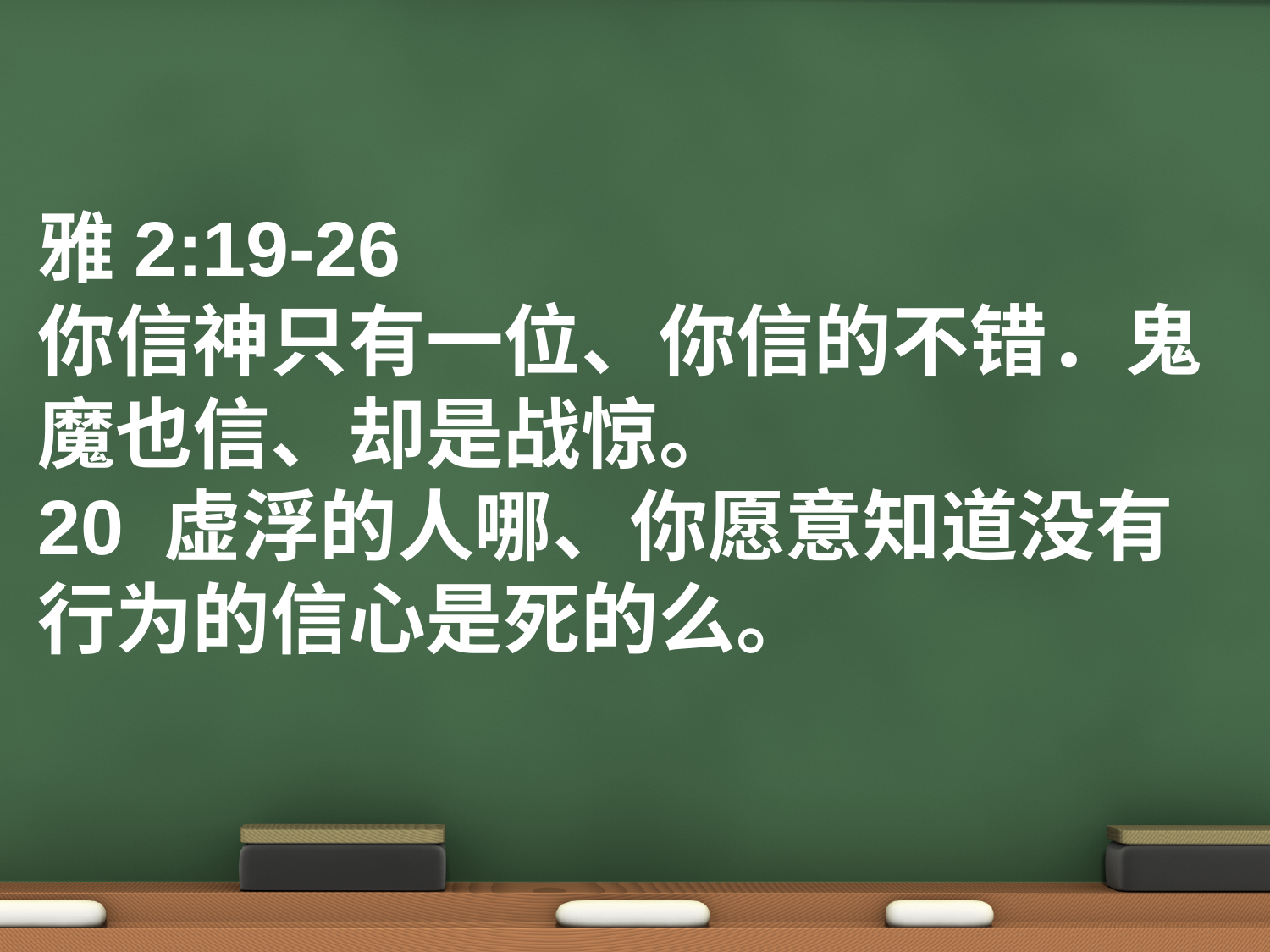

雅2:19-26
你信神只有一位、你信的不错．鬼魔也信、却是战惊。
20 虚浮的人哪、你愿意知道没有行为的信心是死的么。